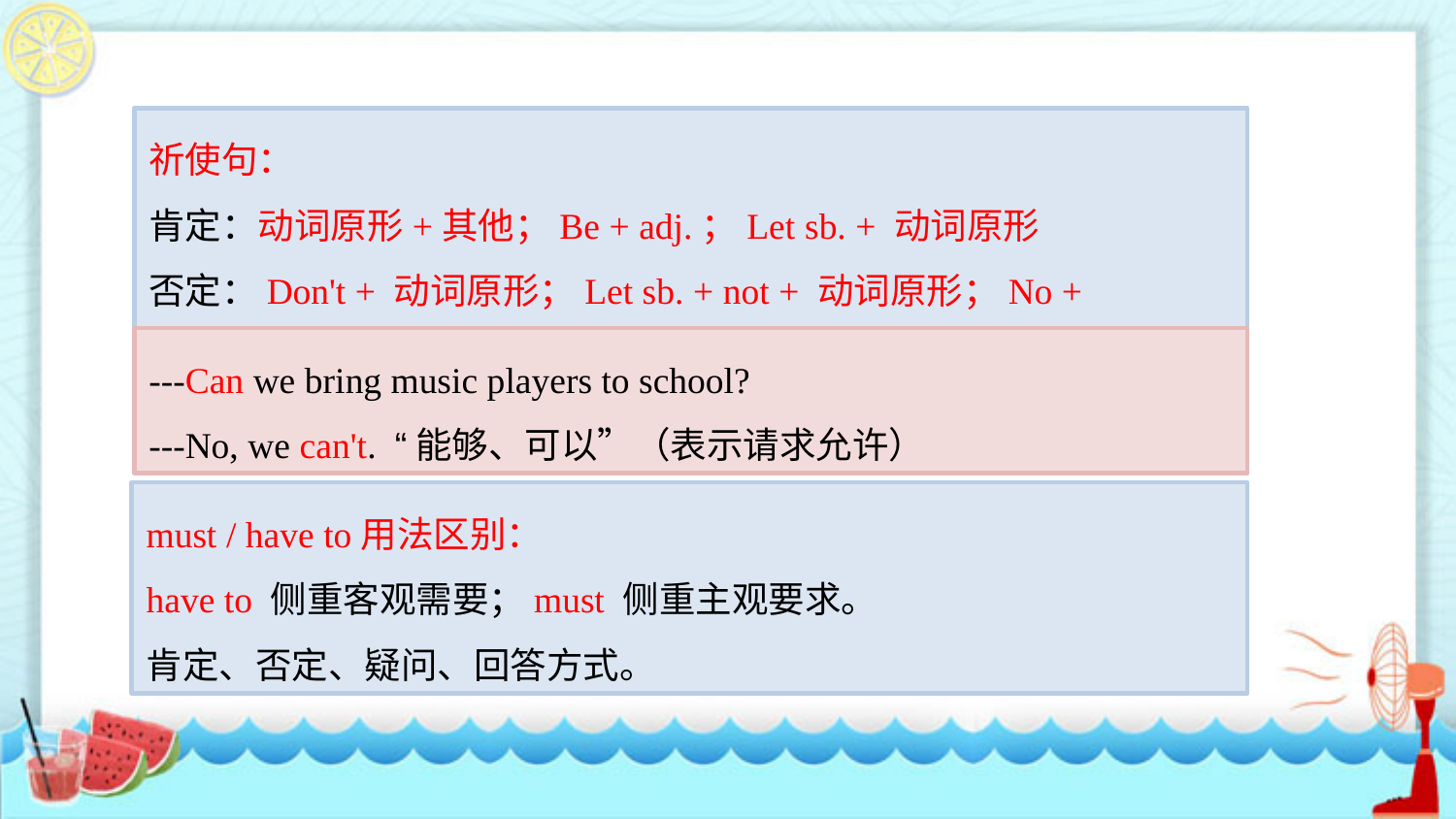

祈使句：
肯定：动词原形+其他；Be + adj.；Let sb. + 动词原形
否定：Don't + 动词原形；Let sb. + not + 动词原形；No + 名词/doing
---Can we bring music players to school?
---No, we can't.  “能够、可以”（表示请求允许）
must / have to用法区别：
have to 侧重客观需要；must 侧重主观要求。
肯定、否定、疑问、回答方式。